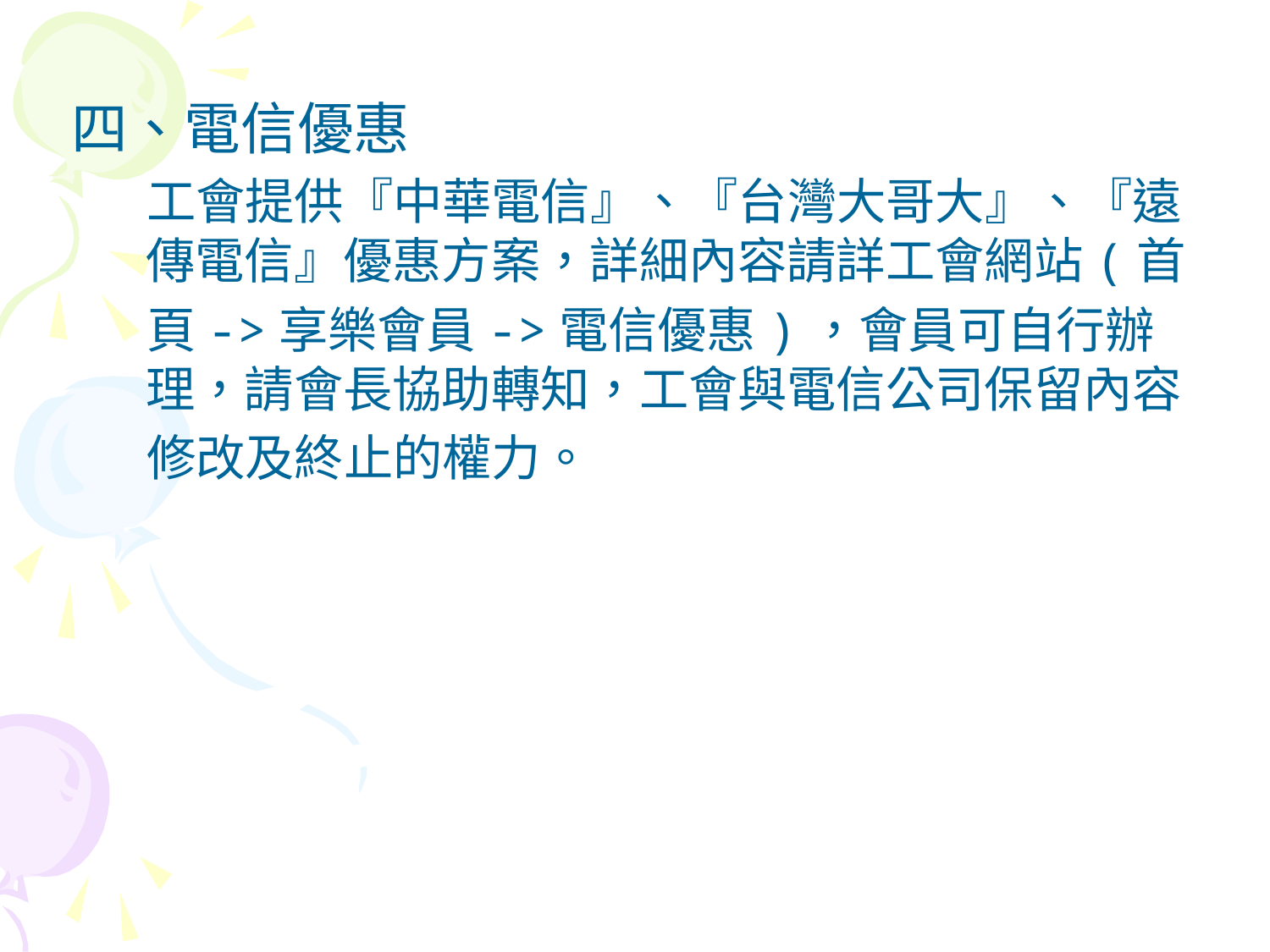

四、電信優惠
工會提供『中華電信』、『台灣大哥大』、『遠傳電信』優惠方案，詳細內容請詳工會網站(首
頁->享樂會員->電信優惠)，會員可自行辦理，請會長協助轉知，工會與電信公司保留內容
修改及終止的權力。